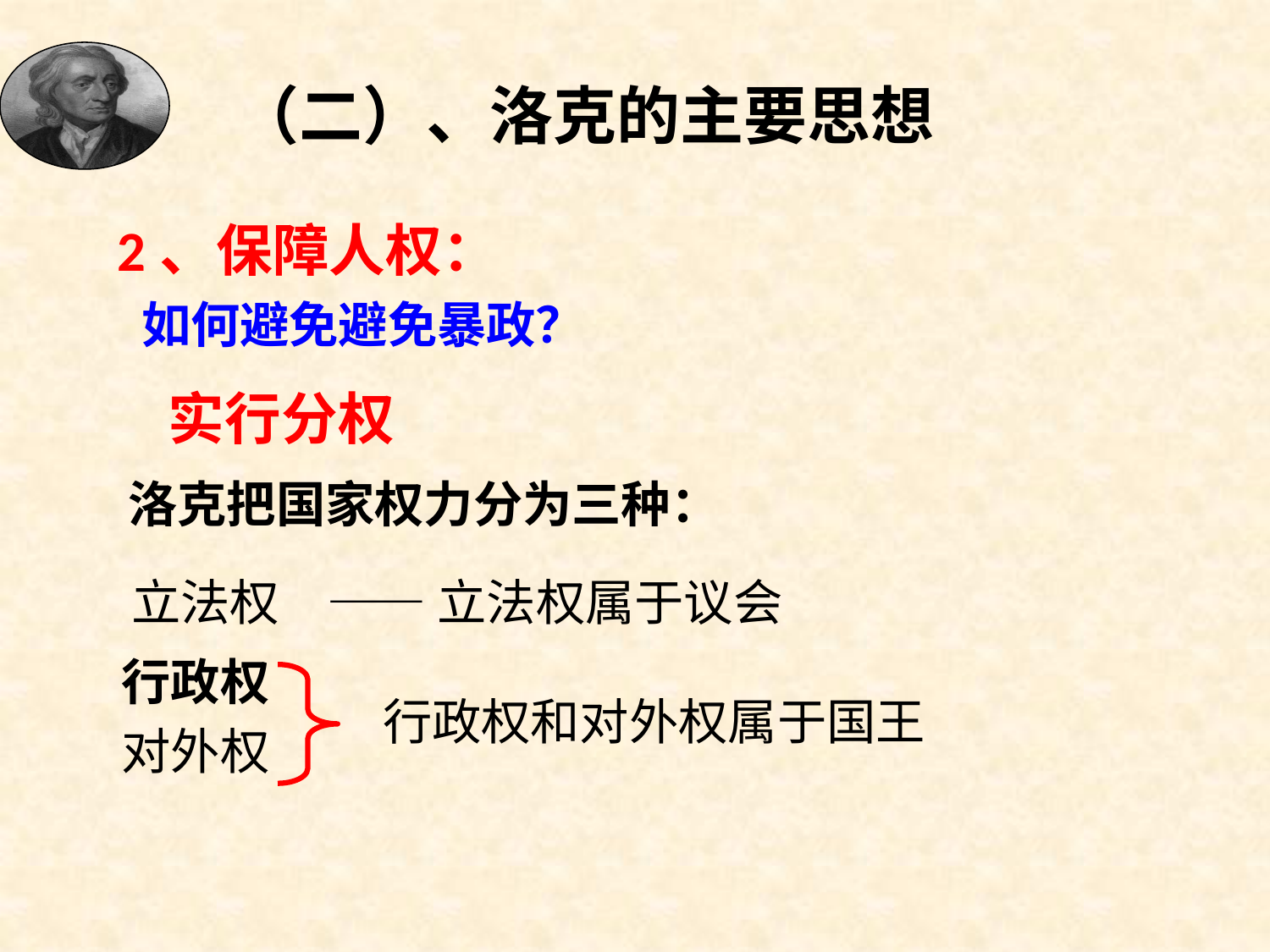

（二）、洛克的主要思想
2、保障人权：
如何避免避免暴政？
 实行分权
    洛克把国家权力分为三种：
立法权
——立法权属于议会
行政权

行政权和对外权属于国王
对外权